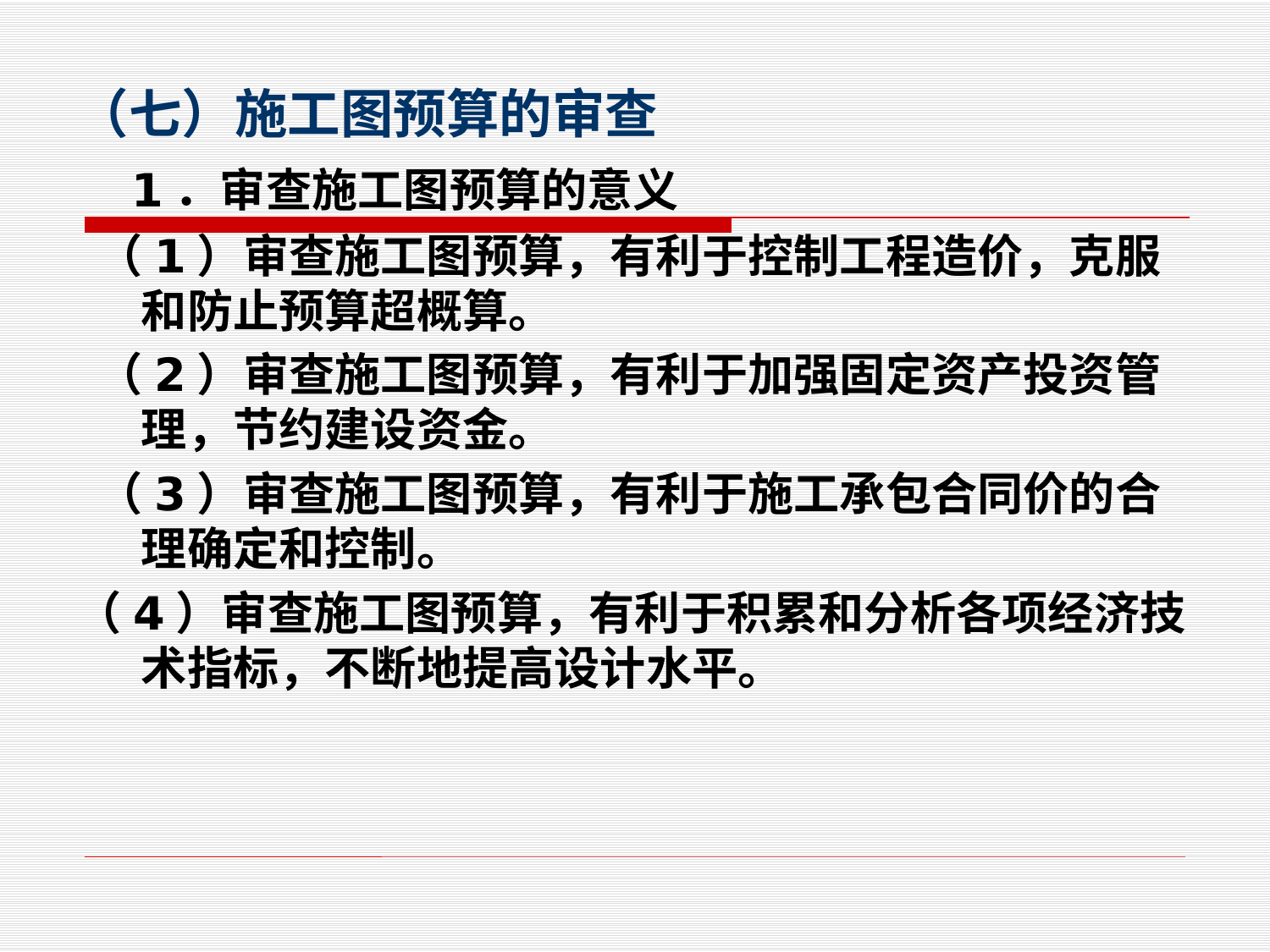

（七）施工图预算的审查
   1．审查施工图预算的意义
 （1）审查施工图预算，有利于控制工程造价，克服和防止预算超概算。
 （2）审查施工图预算，有利于加强固定资产投资管理，节约建设资金。
 （3）审查施工图预算，有利于施工承包合同价的合理确定和控制。
（4）审查施工图预算，有利于积累和分析各项经济技术指标，不断地提高设计水平。